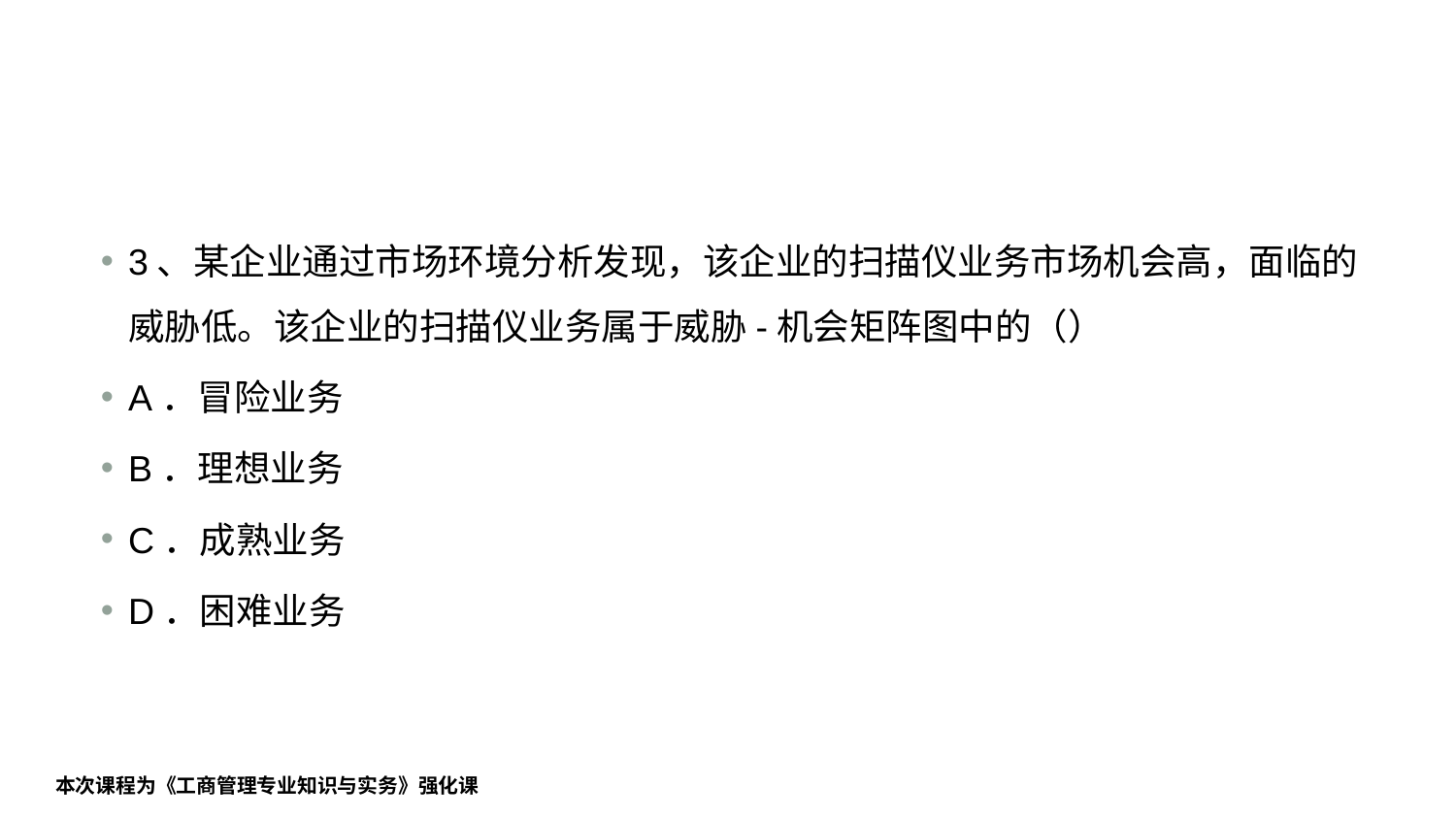

#
3、某企业通过市场环境分析发现，该企业的扫描仪业务市场机会高，面临的威胁低。该企业的扫描仪业务属于威胁-机会矩阵图中的（）
A．冒险业务
B．理想业务
C．成熟业务
D．困难业务